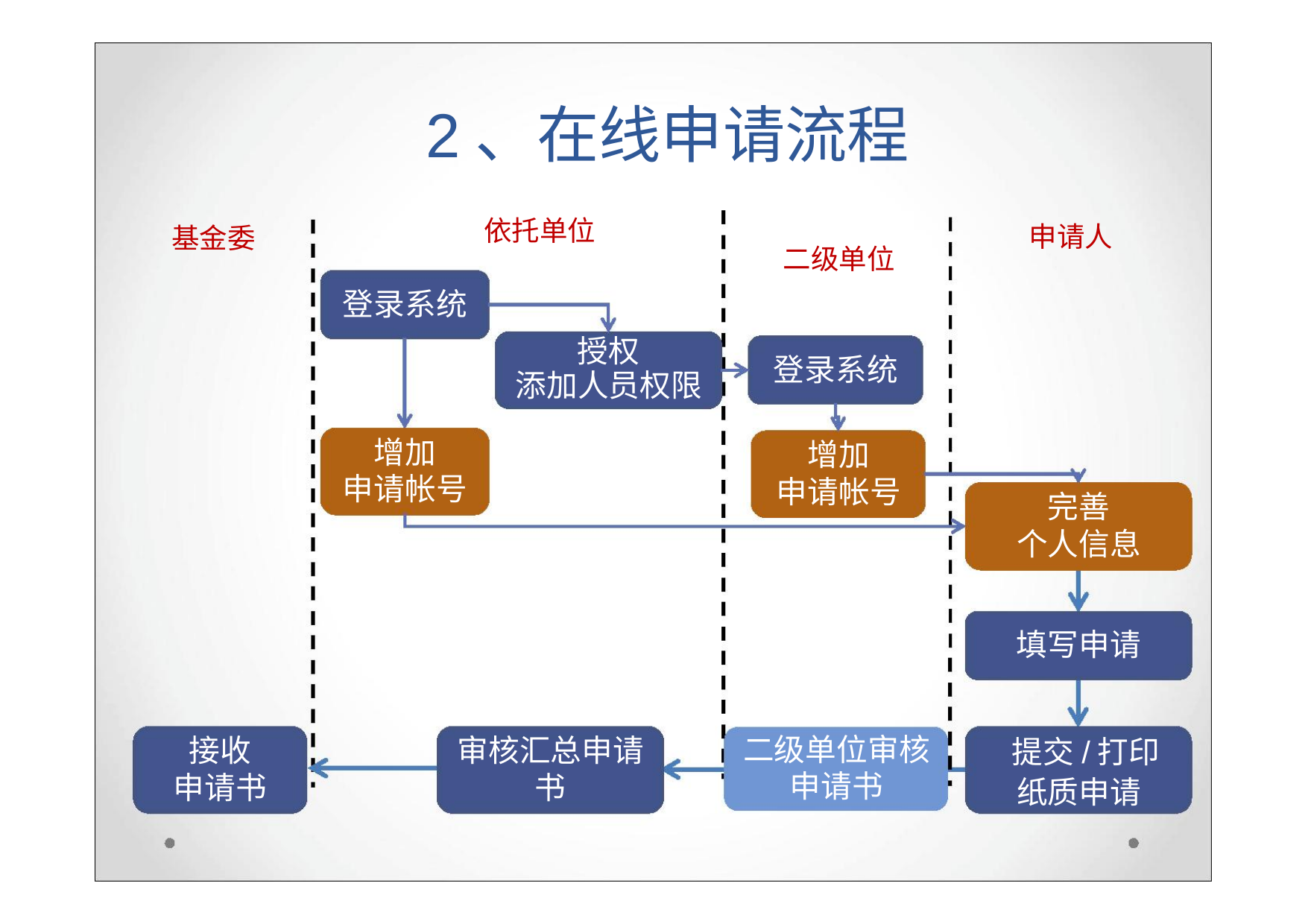

2、在线申请流程
依托单位
二级单位
申请人
基金委
登录系统
授权
添加人员权限
登录系统
增加
申请帐号
增加
申请帐号
完善
个人信息
填写申请
提交/打印
纸质申请
二级单位审核
申请书
接收
申请书
审核汇总申请
书